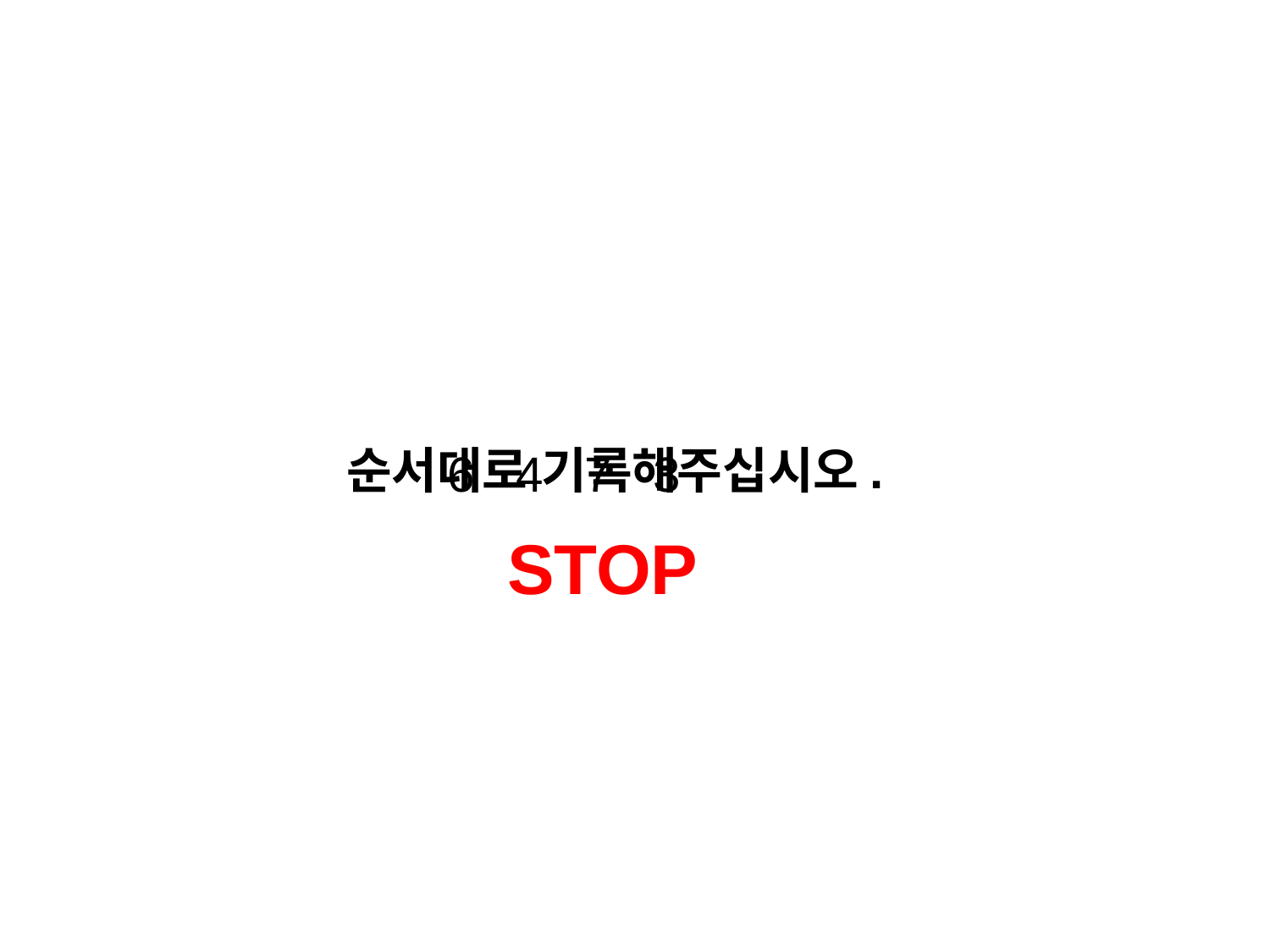

순서대로 기록해주십시오.
6   4   7   3
STOP